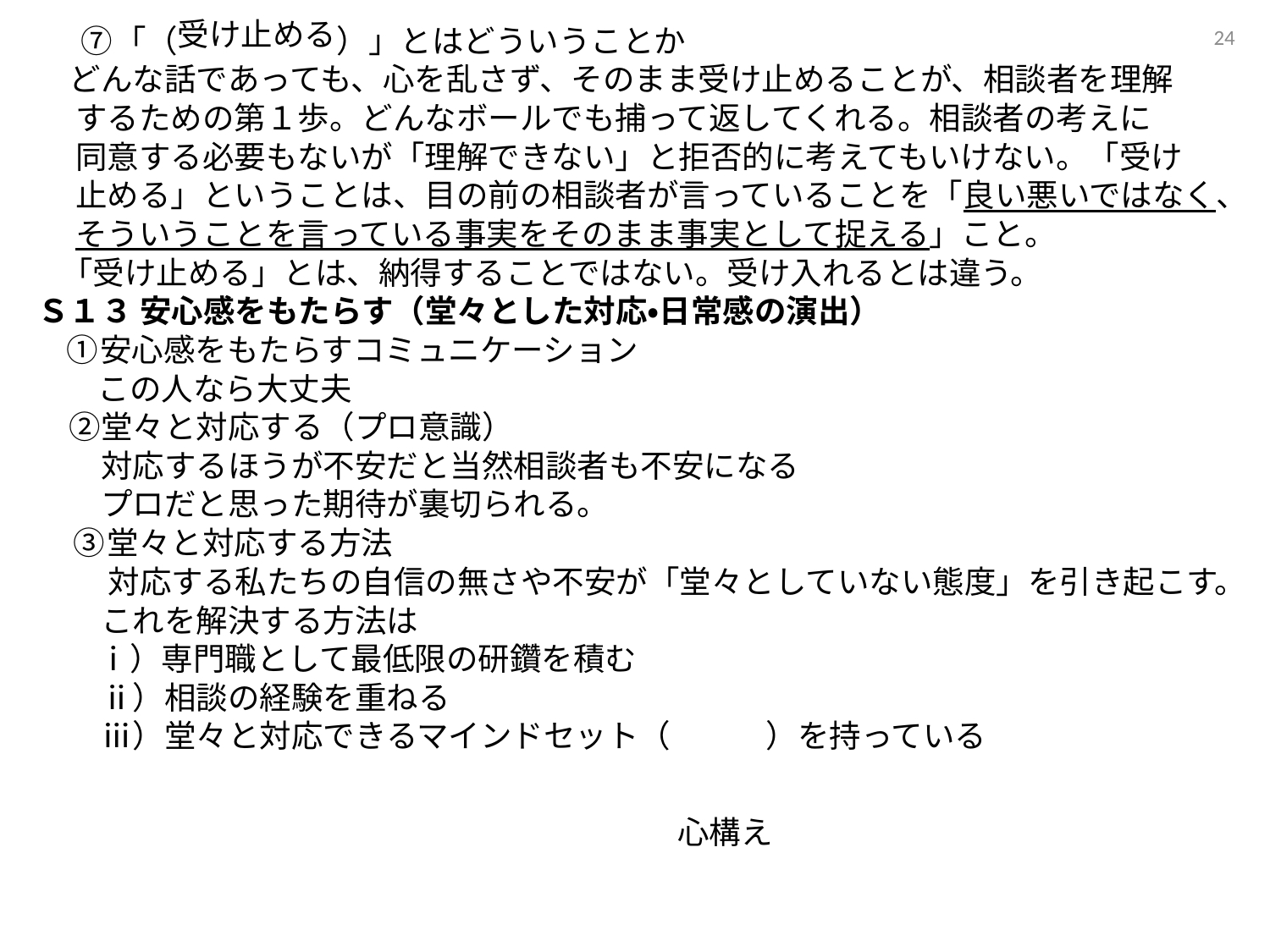

受け止める
24
      ⑦「（　　　　　）」とはどういうことか
　どんな話であっても、心を乱さず、そのまま受け止めることが、相談者を理解
     するための第１歩。どんなボールでも捕って返してくれる。相談者の考えに
     同意する必要もないが「理解できない」と拒否的に考えてもいけない。「受け
     止める」ということは、目の前の相談者が言っていることを「良い悪いではなく、
     そういうことを言っている事実をそのまま事実として捉える」こと。
   「受け止める」とは、納得することではない。受け入れるとは違う。
Ｓ１３ 安心感をもたらす（堂々とした対応・日常感の演出）
    ①安心感をもたらすコミュニケーション
　    この人なら大丈夫
　②堂々と対応する（プロ意識）
　　対応するほうが不安だと当然相談者も不安になる
　　プロだと思った期待が裏切られる。
     ③堂々と対応する方法
　　 対応する私たちの自信の無さや不安が「堂々としていない態度」を引き起こす。
　　これを解決する方法は
　    ⅰ）専門職として最低限の研鑽を積む
　　ⅱ）相談の経験を重ねる
　　ⅲ）堂々と対応できるマインドセット（　　　）を持っている

心構え